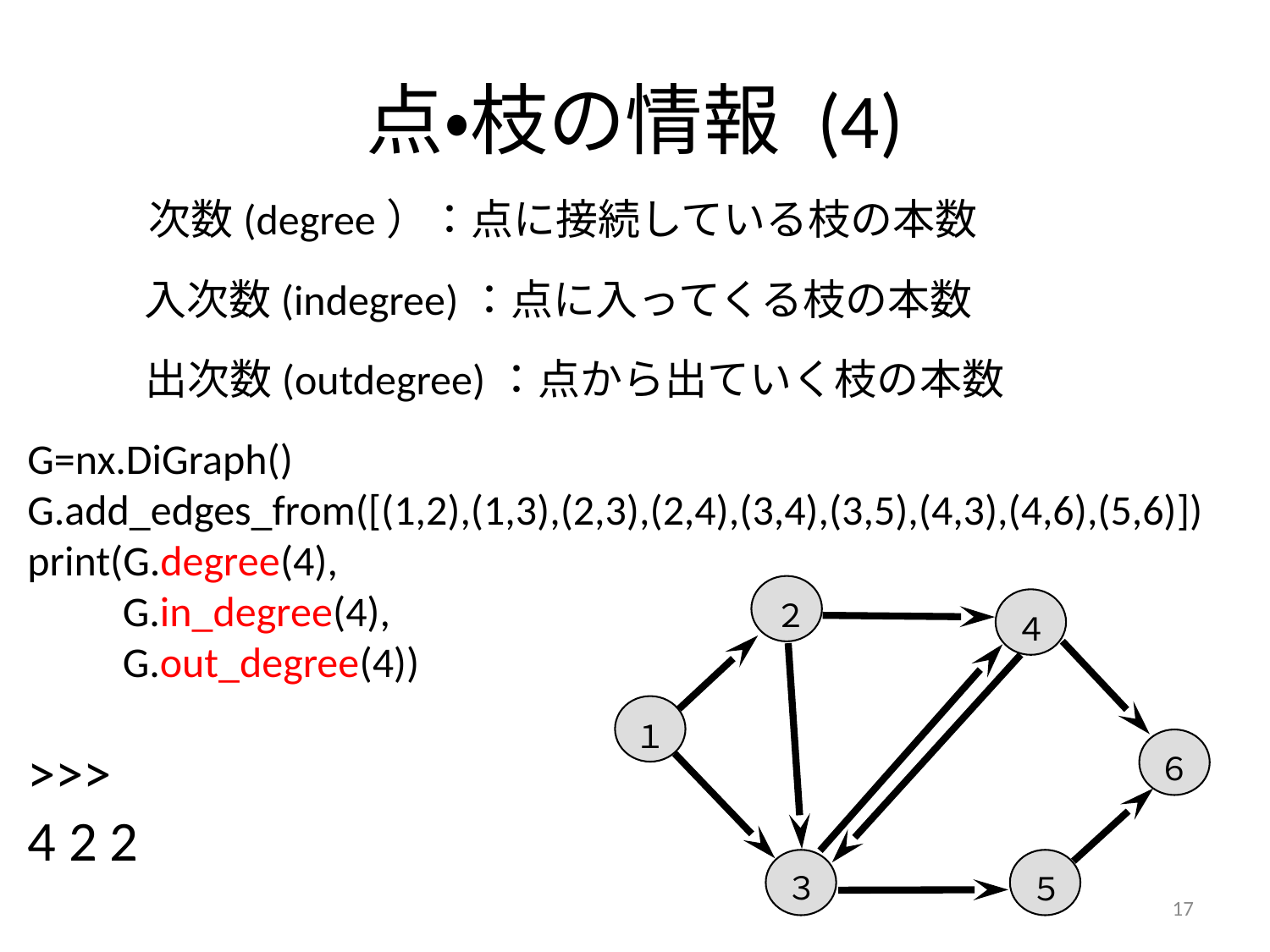

# 点・枝の情報 (4)
次数(degree）：点に接続している枝の本数
入次数(indegree)：点に入ってくる枝の本数
出次数(outdegree)：点から出ていく枝の本数
G=nx.DiGraph()
G.add_edges_from([(1,2),(1,3),(2,3),(2,4),(3,4),(3,5),(4,3),(4,6),(5,6)])
print(G.degree(4),
          G.in_degree(4),
          G.out_degree(4))

>>>
4 2 2

２

４

１

６

３
５

17